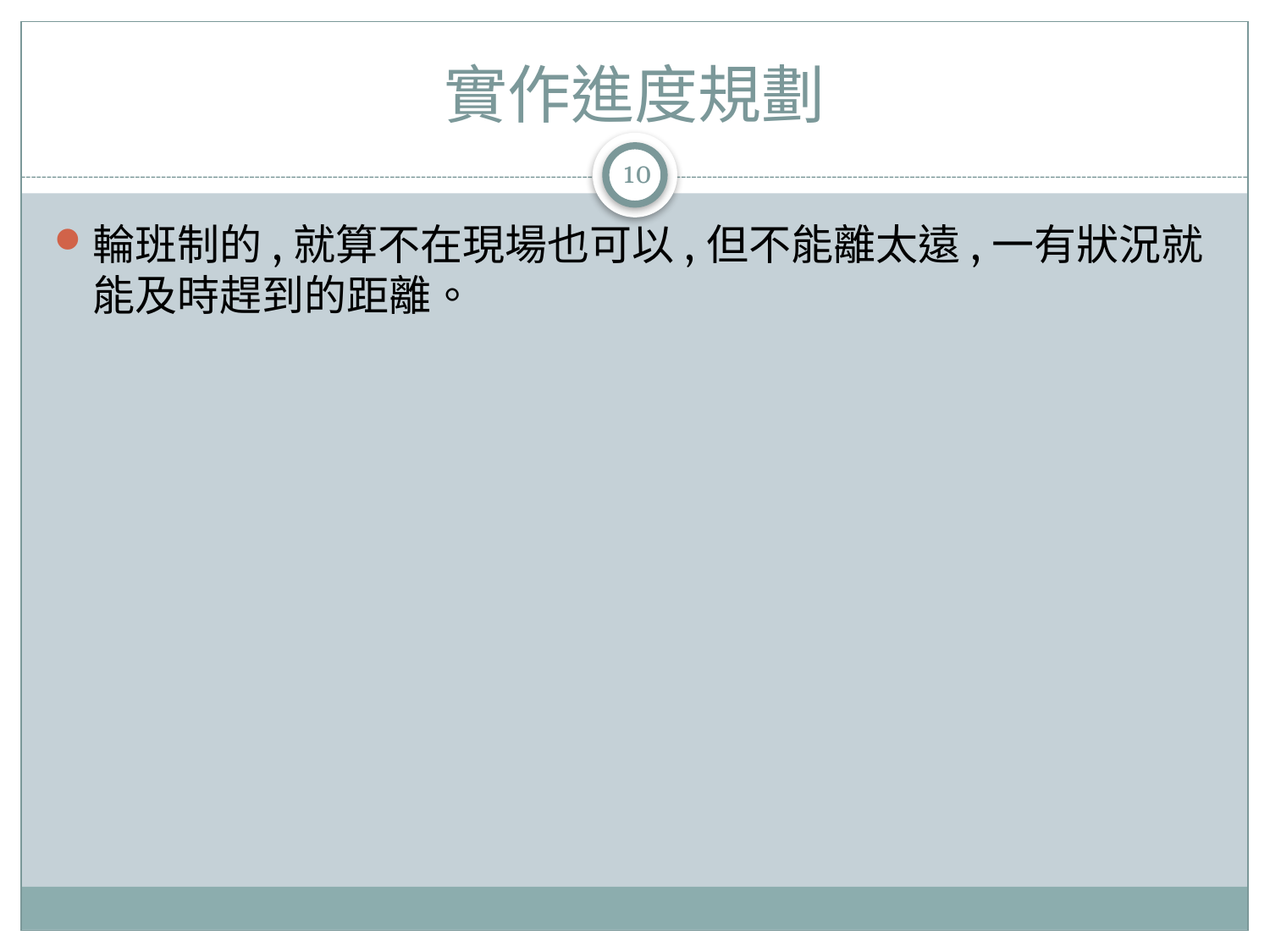

# 實作進度規劃
10
輪班制的,就算不在現場也可以,但不能離太遠,一有狀況就能及時趕到的距離。